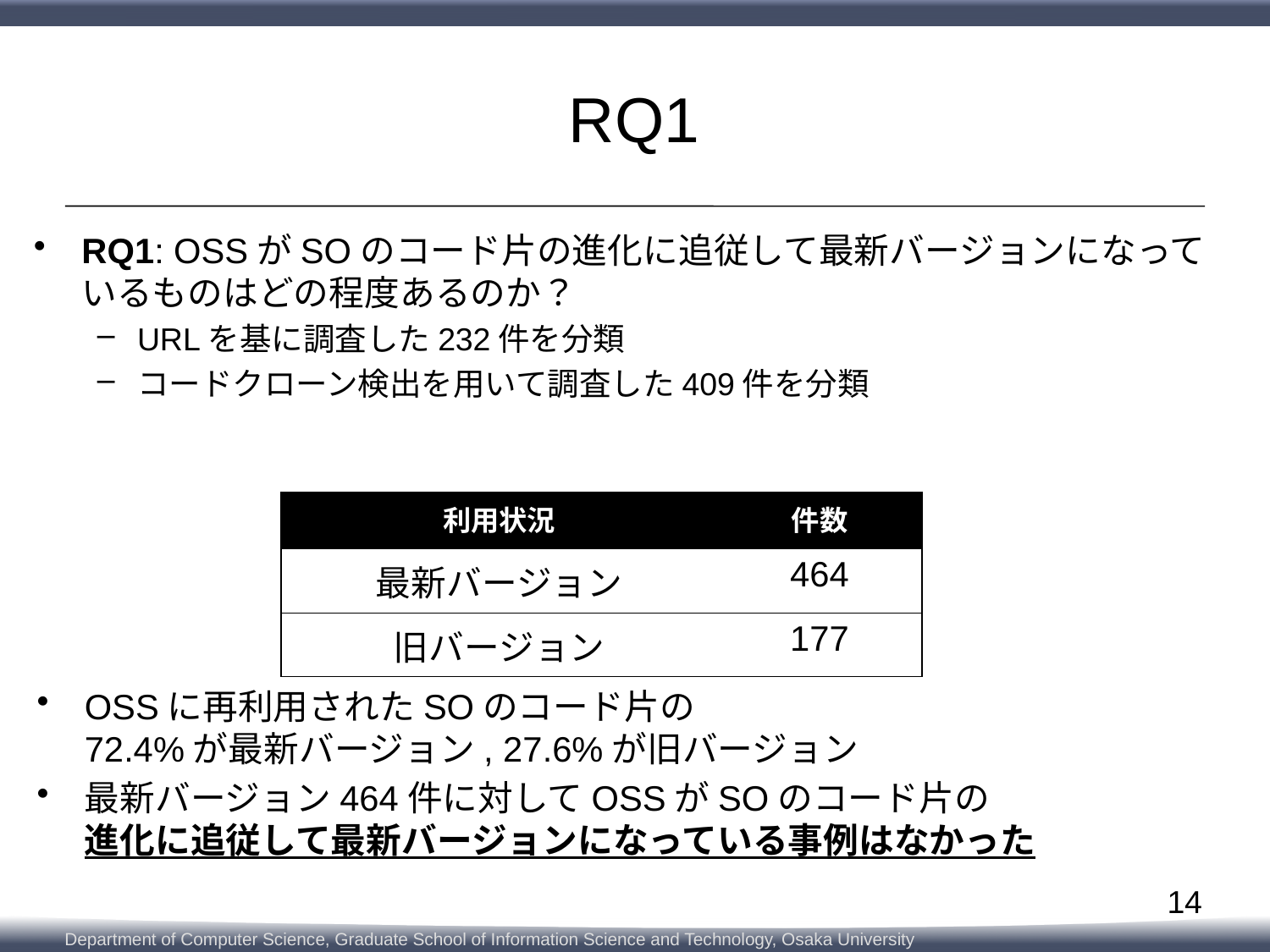

# RQ1
RQ1: OSSがSOのコード片の進化に追従して最新バージョンになっているものはどの程度あるのか？
URLを基に調査した232件を分類
コードクローン検出を用いて調査した409件を分類

| 利用状況 | 件数 |
| --- | --- |
| 最新バージョン | 464 |
| 旧バージョン | 177 |
OSSに再利用されたSOのコード片の
72.4%が最新バージョン, 27.6%が旧バージョン
最新バージョン464件に対してOSSがSOのコード片の
進化に追従して最新バージョンになっている事例はなかった
14